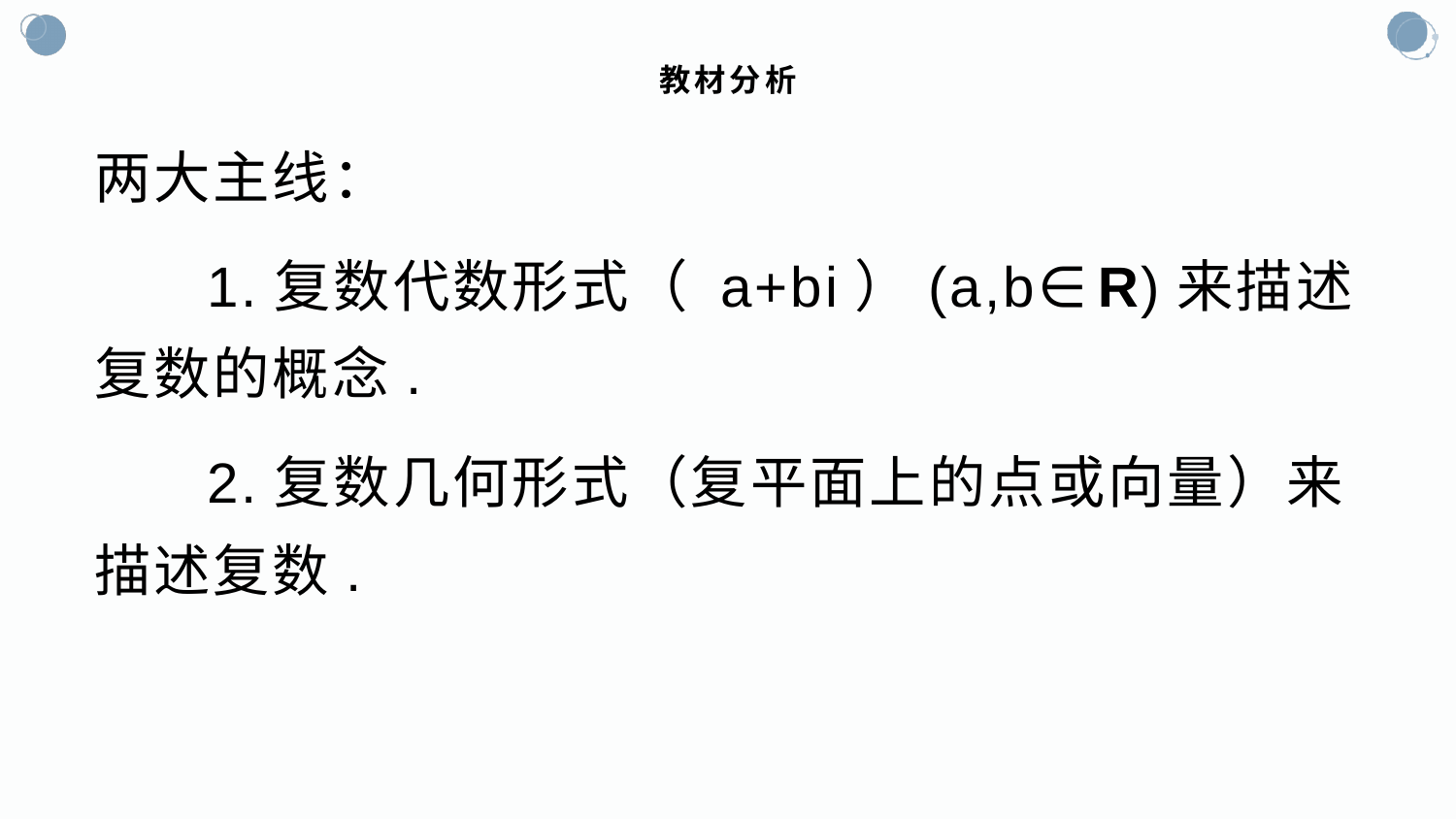

# 教材分析
两大主线：
      1.复数代数形式（ a+bi）(a,b∈R)来描述复数的概念.
      2.复数几何形式（复平面上的点或向量）来描述复数.